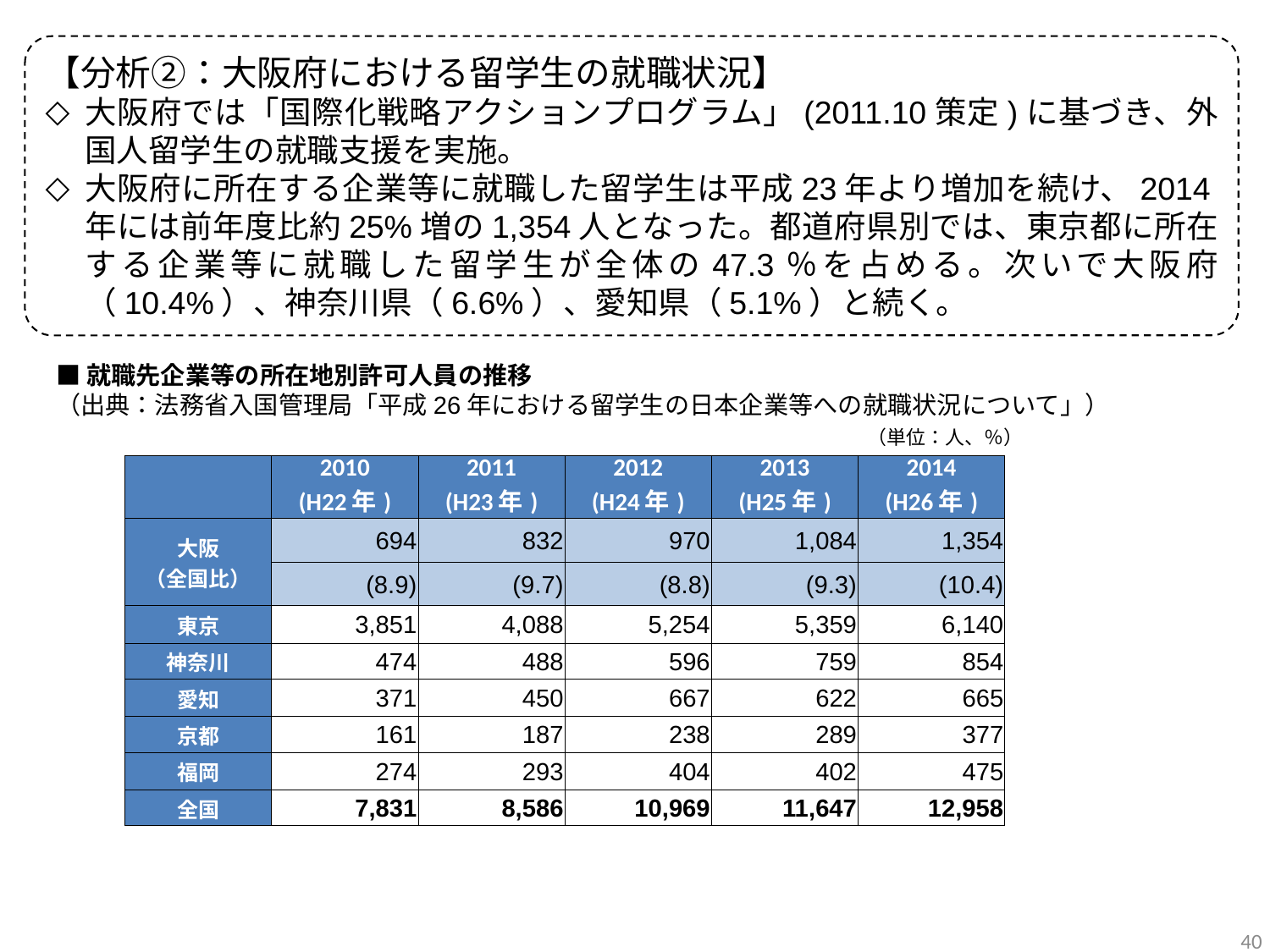

【分析②：大阪府における留学生の就職状況】
大阪府では「国際化戦略アクションプログラム」(2011.10策定)に基づき、外国人留学生の就職支援を実施。
大阪府に所在する企業等に就職した留学生は平成23年より増加を続け、2014年には前年度比約25%増の1,354人となった。都道府県別では、東京都に所在する企業等に就職した留学生が全体の47.3％を占める。次いで大阪府（10.4%）、神奈川県（6.6%）、愛知県（5.1%）と続く。
■就職先企業等の所在地別許可人員の推移
（出典：法務省入国管理局「平成26年における留学生の日本企業等への就職状況について」）
（単位：人、％）
|  | 2010 (H22年) | 2011 (H23年) | 2012 (H24年) | 2013 (H25年) | 2014 (H26年) |
| --- | --- | --- | --- | --- | --- |
| 大阪 （全国比） | 694 | 832 | 970 | 1,084 | 1,354 |
|  | (8.9) | (9.7) | (8.8) | (9.3) | (10.4) |
| 東京 | 3,851 | 4,088 | 5,254 | 5,359 | 6,140 |
| 神奈川 | 474 | 488 | 596 | 759 | 854 |
| 愛知 | 371 | 450 | 667 | 622 | 665 |
| 京都 | 161 | 187 | 238 | 289 | 377 |
| 福岡 | 274 | 293 | 404 | 402 | 475 |
| 全国 | 7,831 | 8,586 | 10,969 | 11,647 | 12,958 |
40